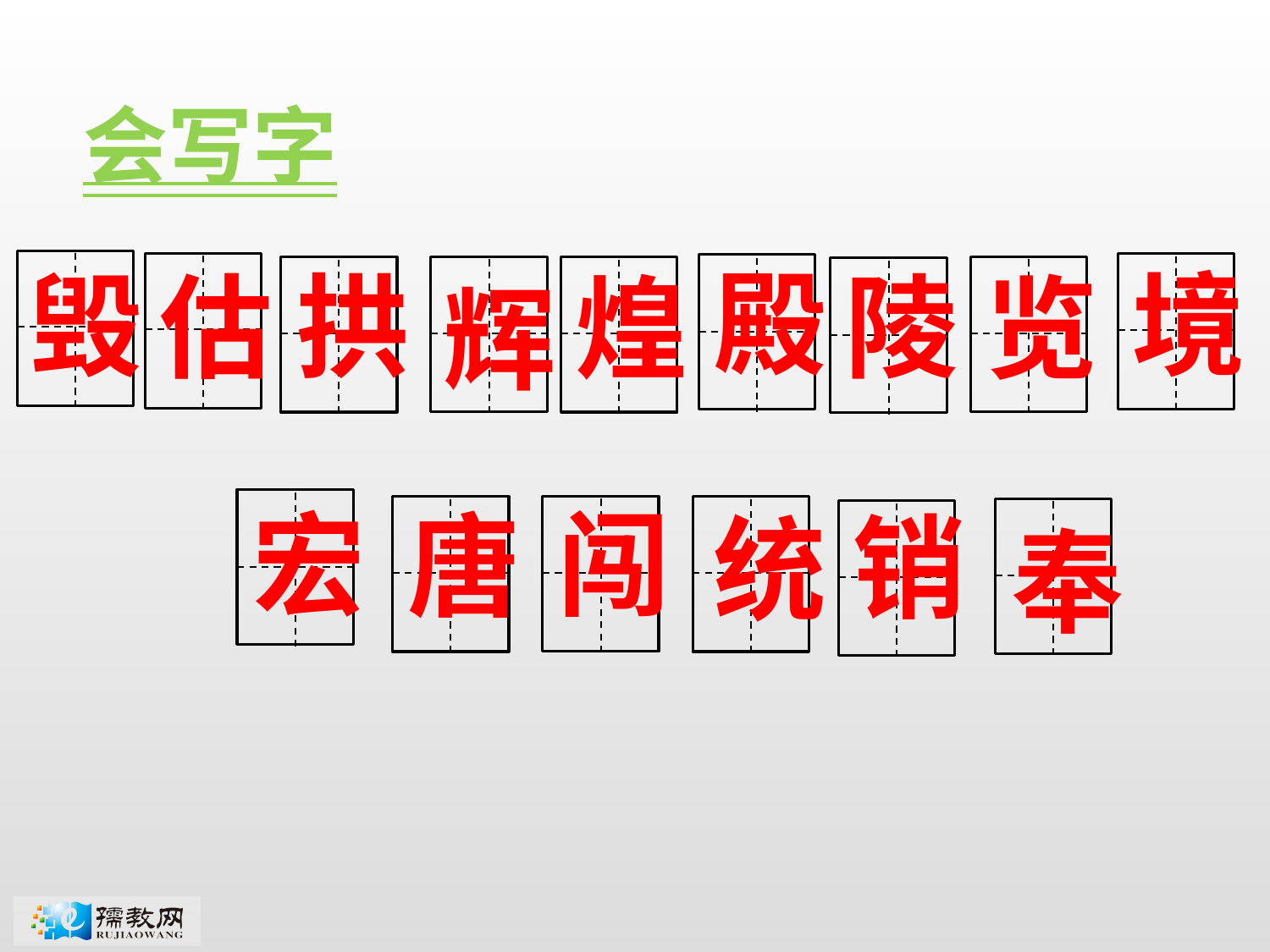

会写字
殿
境
毁
拱
陵
估

览
煌

辉
闯
宏
唐

销
统

奉